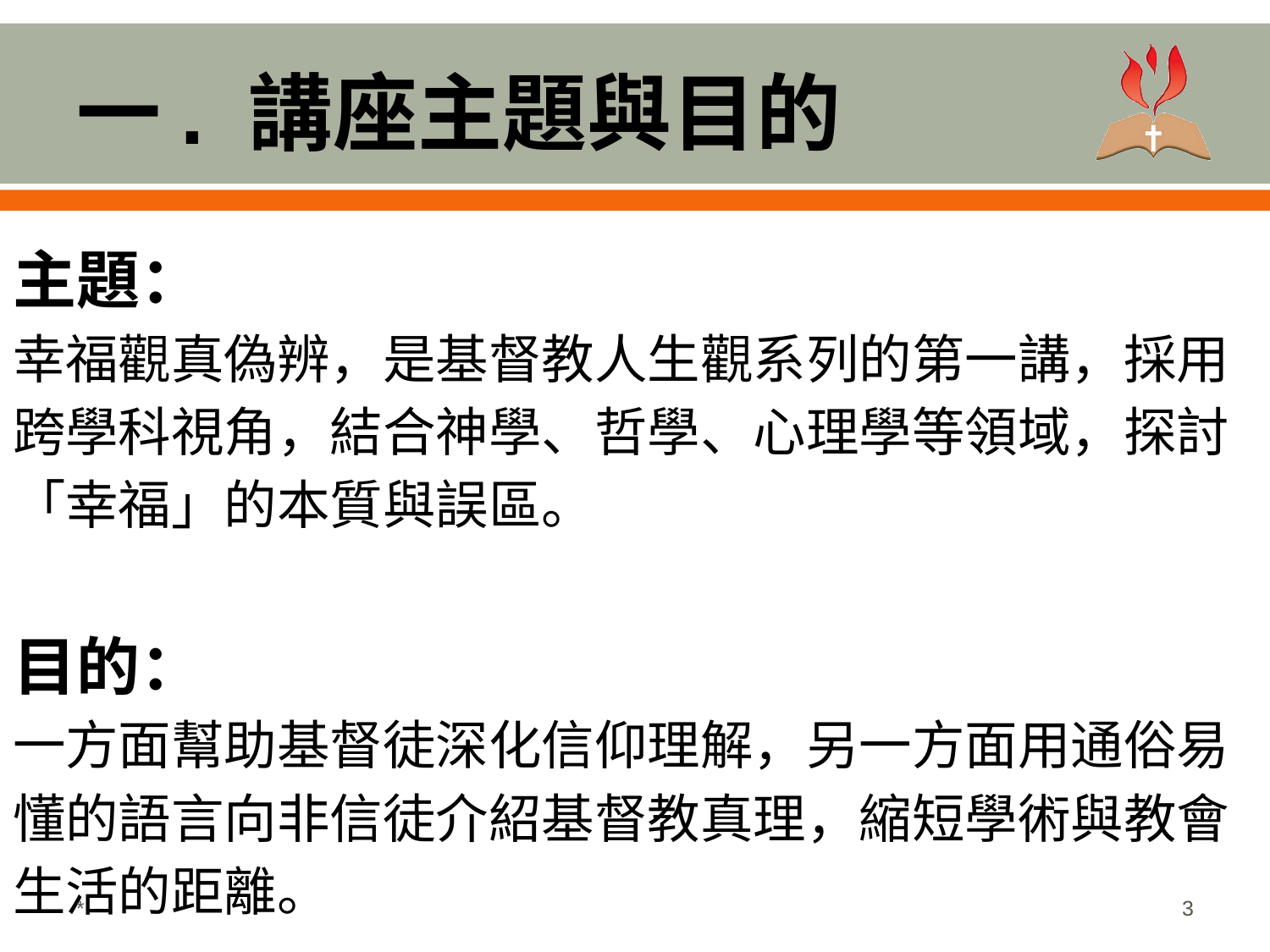

# 一. 講座主題與目的
主題：
幸福觀真偽辨，是基督教人生觀系列的第一講，採用跨學科視角，結合神學、哲學、心理學等領域，探討「幸福」的本質與誤區。

目的：
一方面幫助基督徒深化信仰理解，另一方面用通俗易懂的語言向非信徒介紹基督教真理，縮短學術與教會生活的距離。

*
3